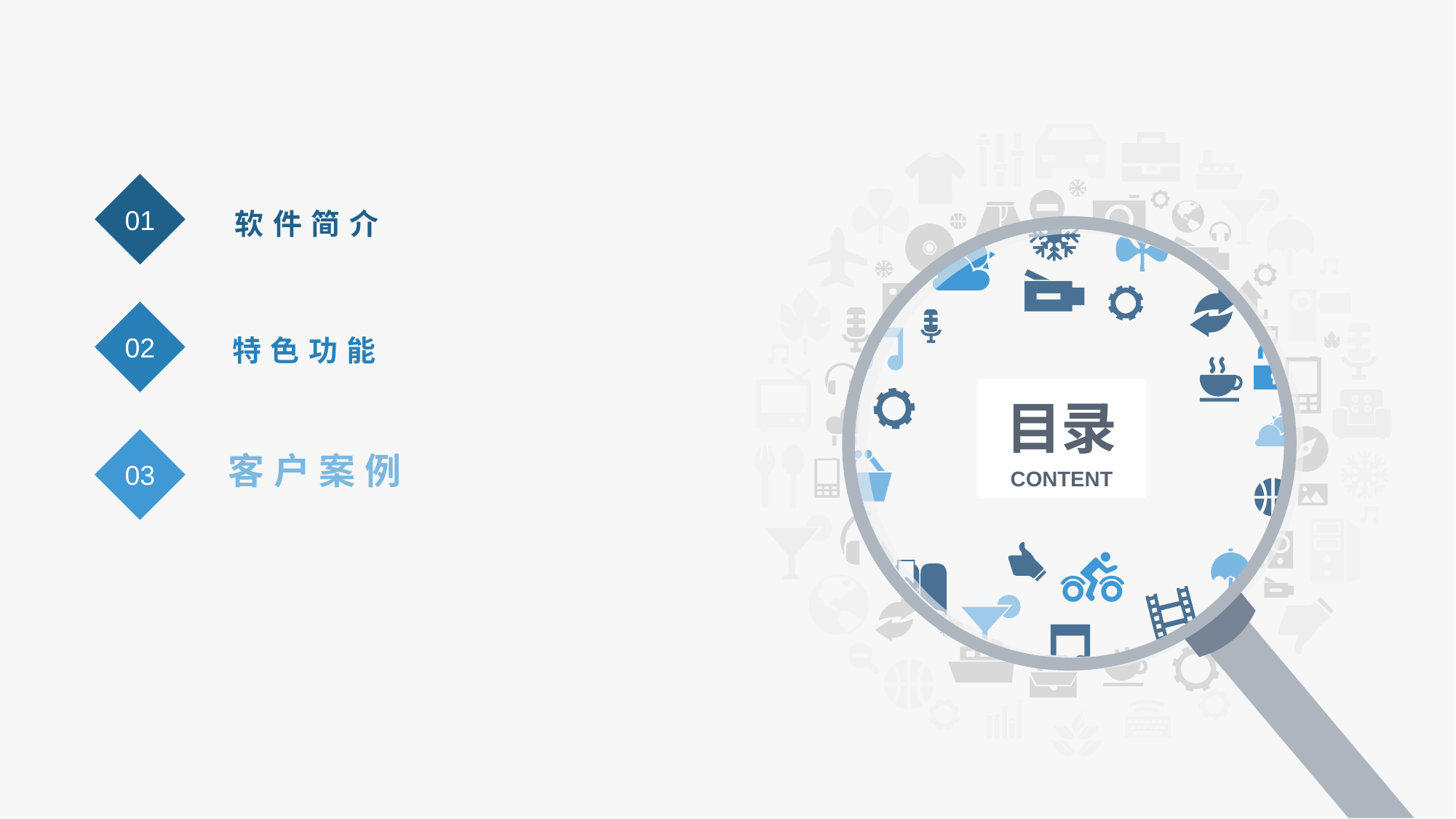

01
软件简介
02
特色功能
03
客户案例
目录
CONTENT